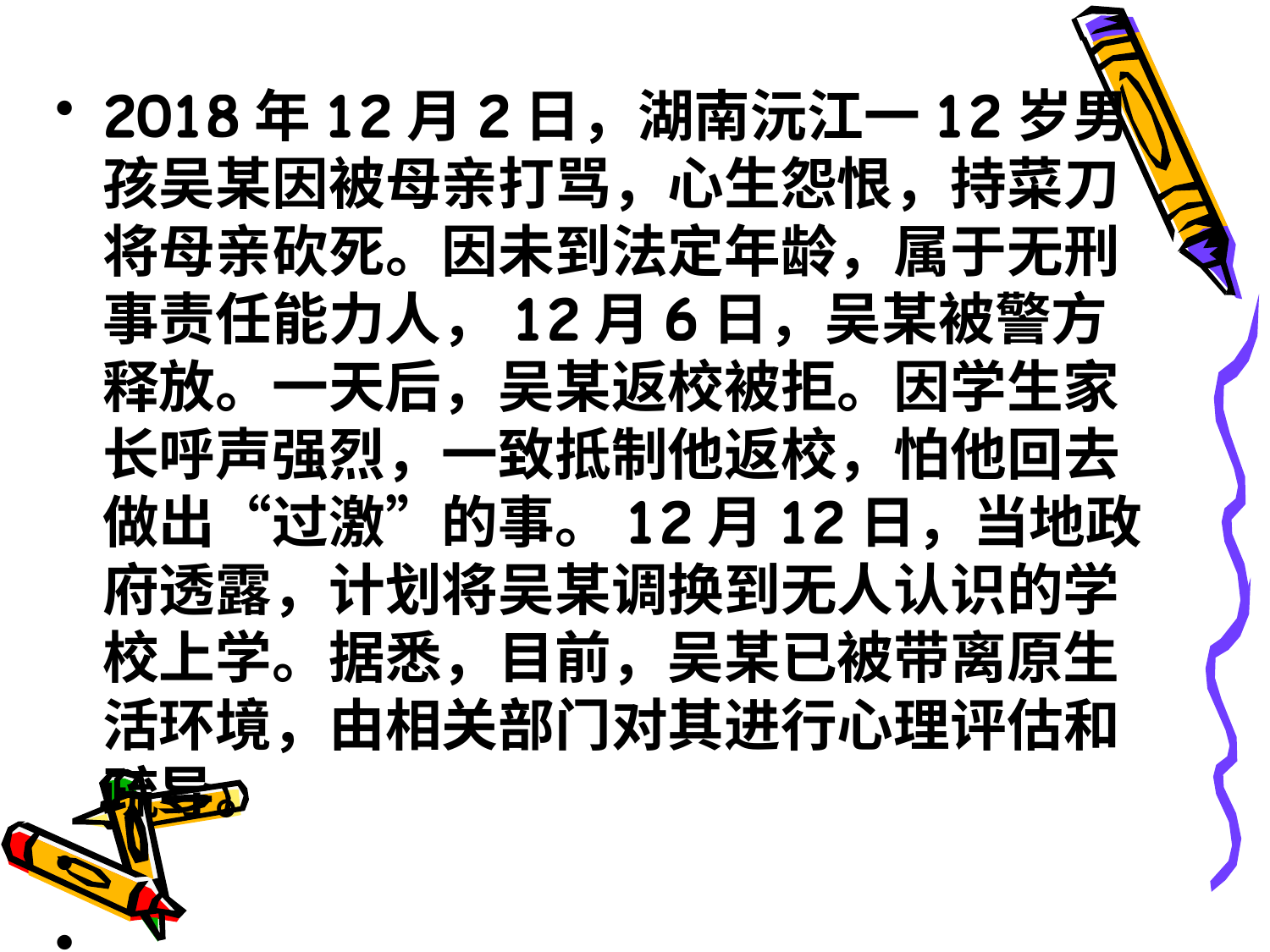

2018年12月2日，湖南沅江一12岁男孩吴某因被母亲打骂，心生怨恨，持菜刀将母亲砍死。因未到法定年龄，属于无刑事责任能力人，12月6日，吴某被警方释放。一天后，吴某返校被拒。因学生家长呼声强烈，一致抵制他返校，怕他回去做出“过激”的事。12月12日，当地政府透露，计划将吴某调换到无人认识的学校上学。据悉，目前，吴某已被带离原生活环境，由相关部门对其进行心理评估和疏导。